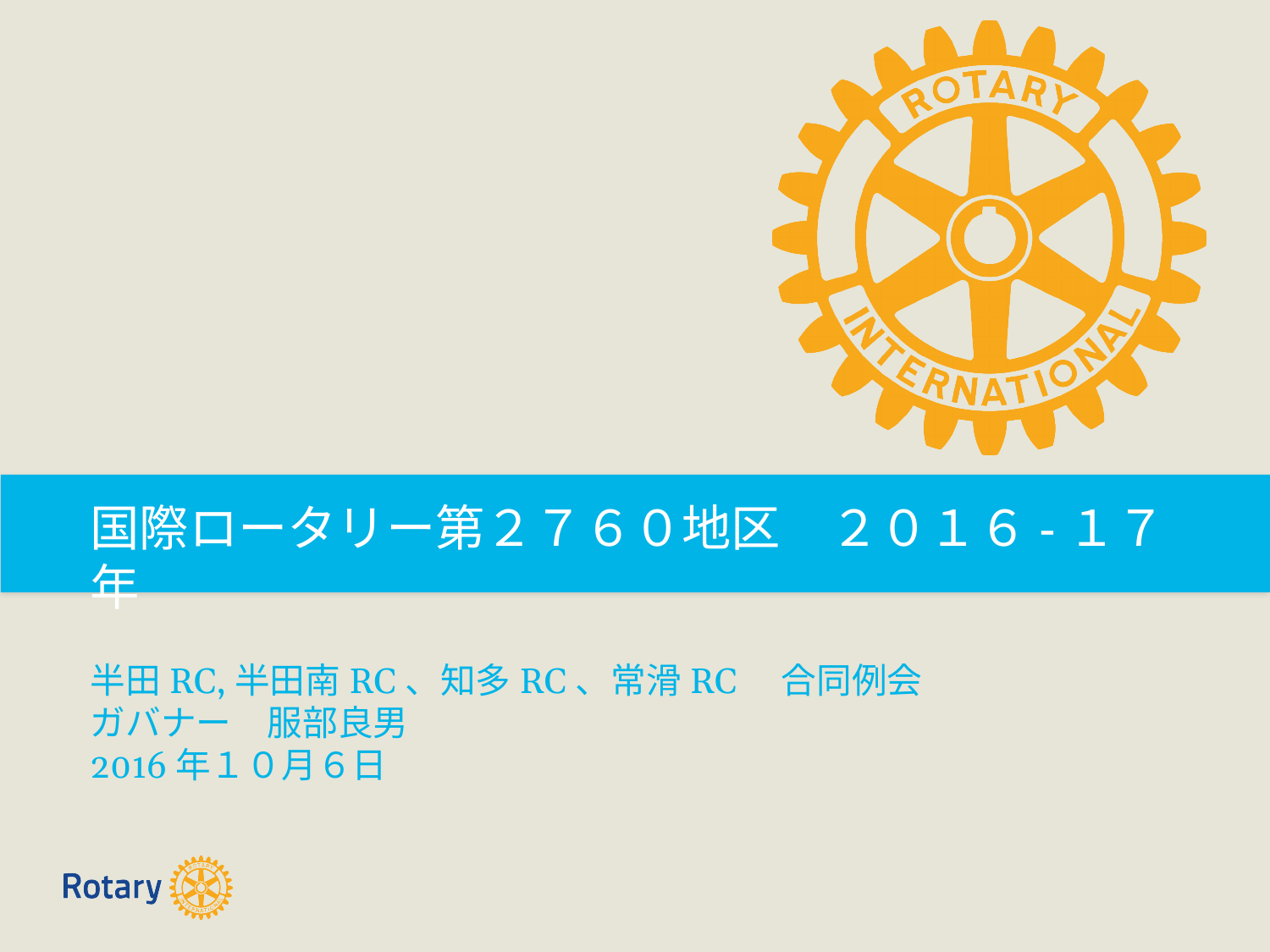

国際ロータリー第２７６０地区　２０１６-１７年
半田RC,半田南RC、知多RC、常滑RC　合同例会
ガバナー　服部良男
2016年１０月６日